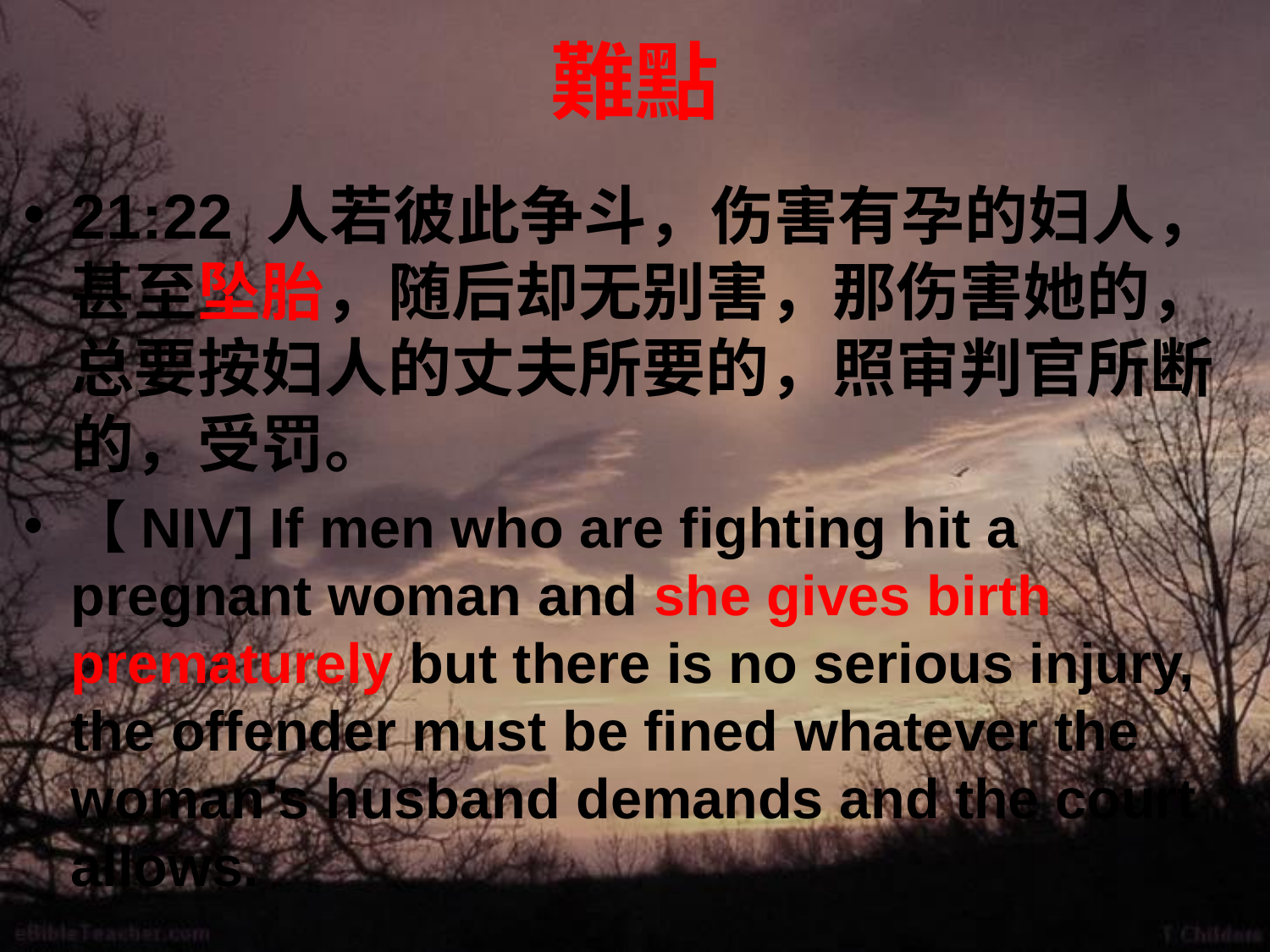

# 難點
21:22 人若彼此争斗，伤害有孕的妇人，甚至坠胎，随后却无别害，那伤害她的，总要按妇人的丈夫所要的，照审判官所断的，受罚。
【NIV] If men who are fighting hit a pregnant woman and she gives birth prematurely but there is no serious injury, the offender must be fined whatever the woman's husband demands and the court allows.